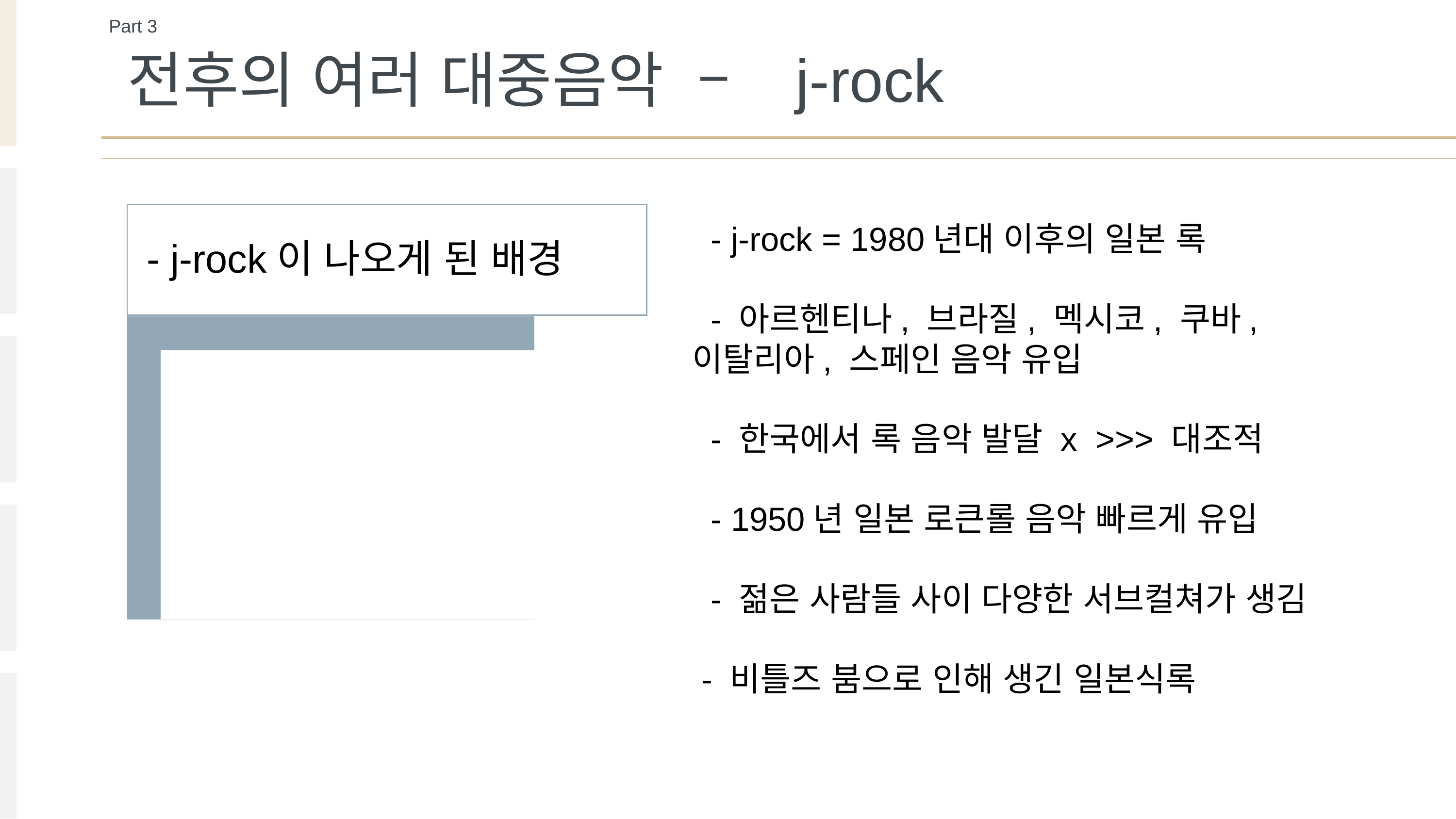

Part 3
전후의 여러 대중음악  –   j-rock

  - j-rock = 1980년대 이후의 일본 록

  - 아르헨티나, 브라질, 멕시코, 쿠바, 이탈리아, 스페인 음악 유입

  - 한국에서 록 음악 발달 x  >>> 대조적

  - 1950년 일본 로큰롤 음악 빠르게 유입

  - 젊은 사람들 사이 다양한 서브컬쳐가 생김

 - 비틀즈 붐으로 인해 생긴 일본식록
- j-rock이 나오게 된 배경

- j-rock이 나오게 된 배경